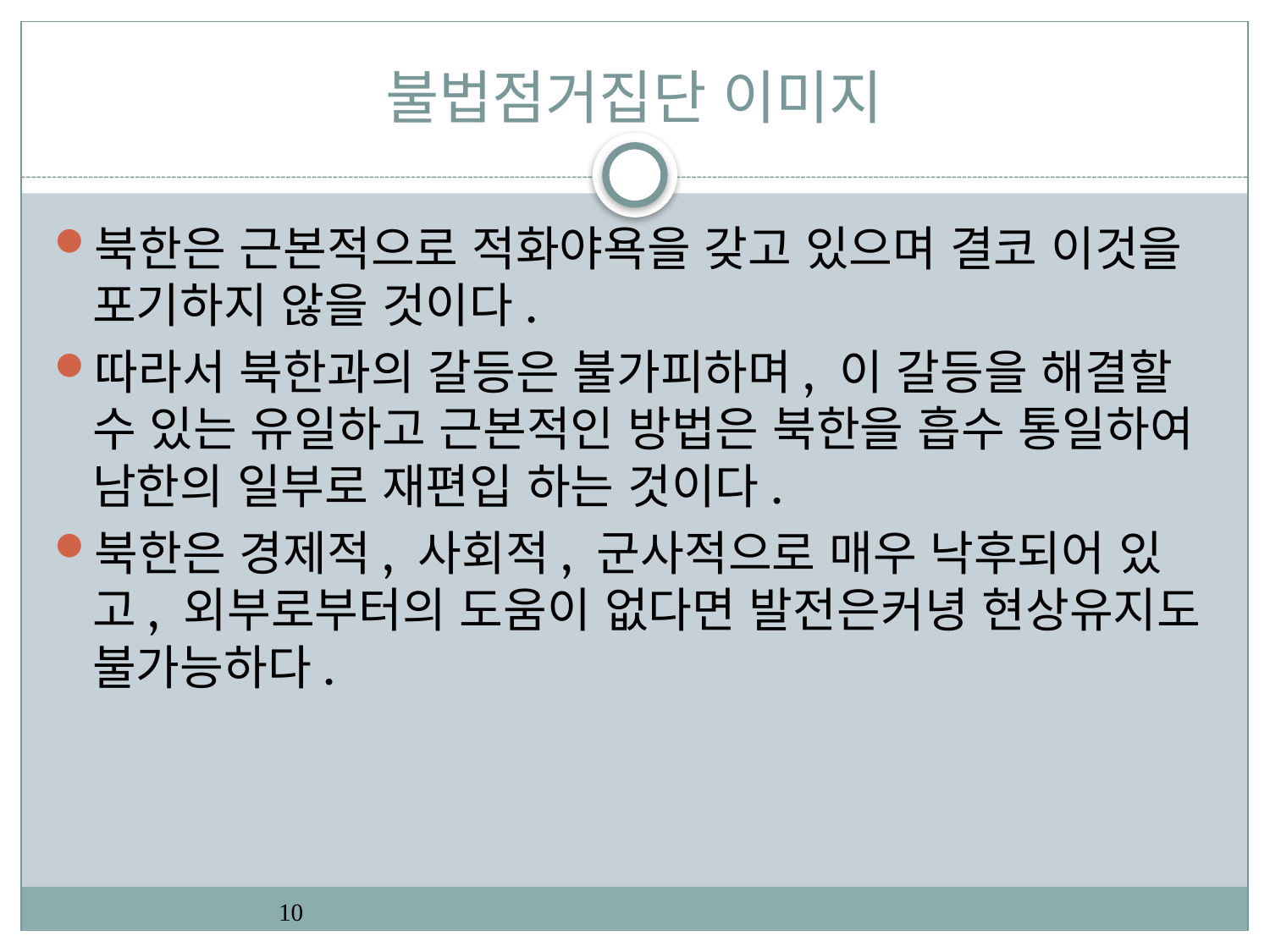

# 불법점거집단 이미지
북한은 근본적으로 적화야욕을 갖고 있으며 결코 이것을 포기하지 않을 것이다.
따라서 북한과의 갈등은 불가피하며, 이 갈등을 해결할 수 있는 유일하고 근본적인 방법은 북한을 흡수 통일하여 남한의 일부로 재편입 하는 것이다.
북한은 경제적, 사회적, 군사적으로 매우 낙후되어 있고, 외부로부터의 도움이 없다면 발전은커녕 현상유지도 불가능하다.
10